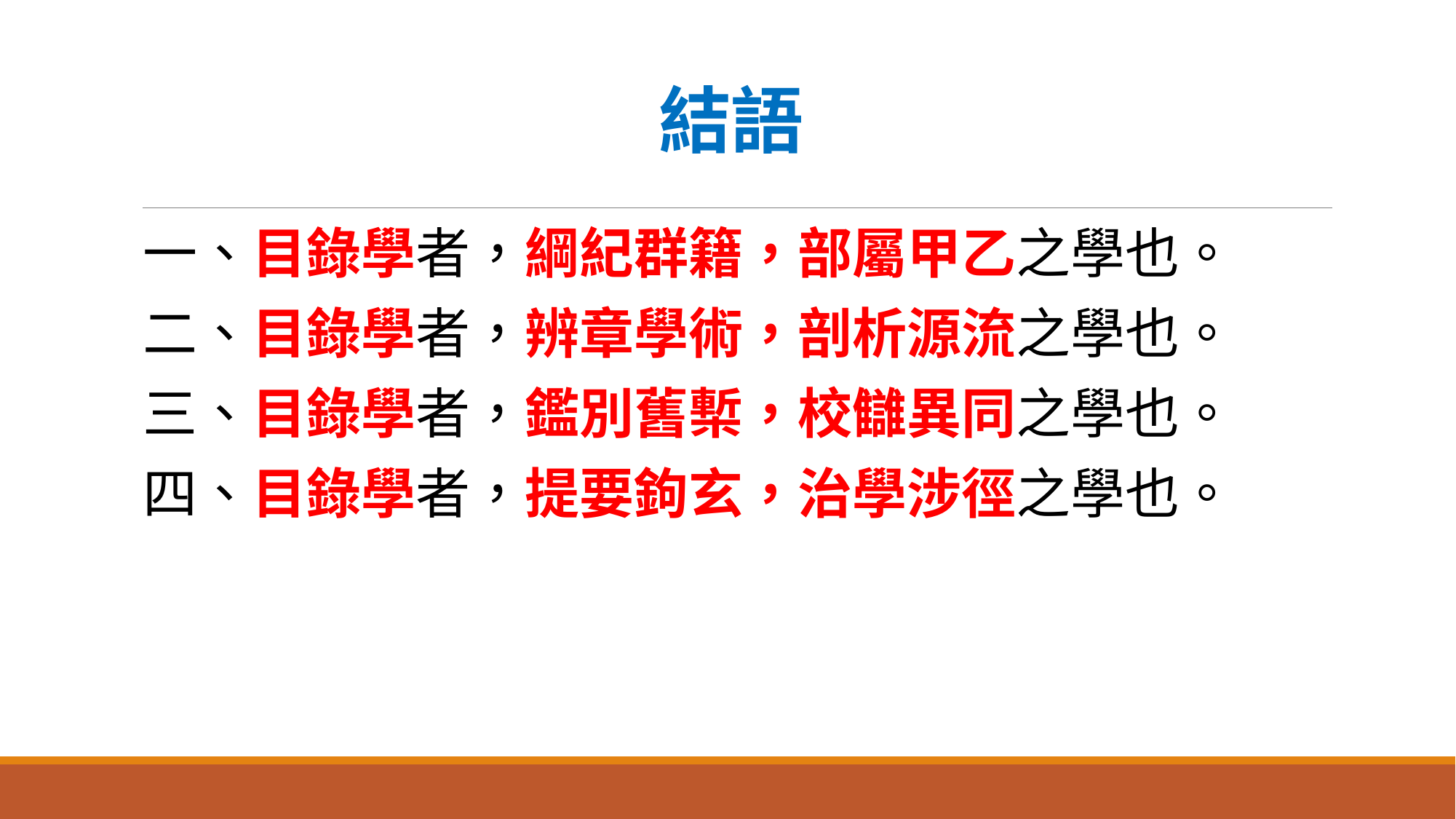

# 結語
一、目錄學者，綱紀群籍，部屬甲乙之學也。
二、目錄學者，辨章學術，剖析源流之學也。
三、目錄學者，鑑別舊槧，校讎異同之學也。
四、目錄學者，提要鉤玄，治學涉徑之學也。